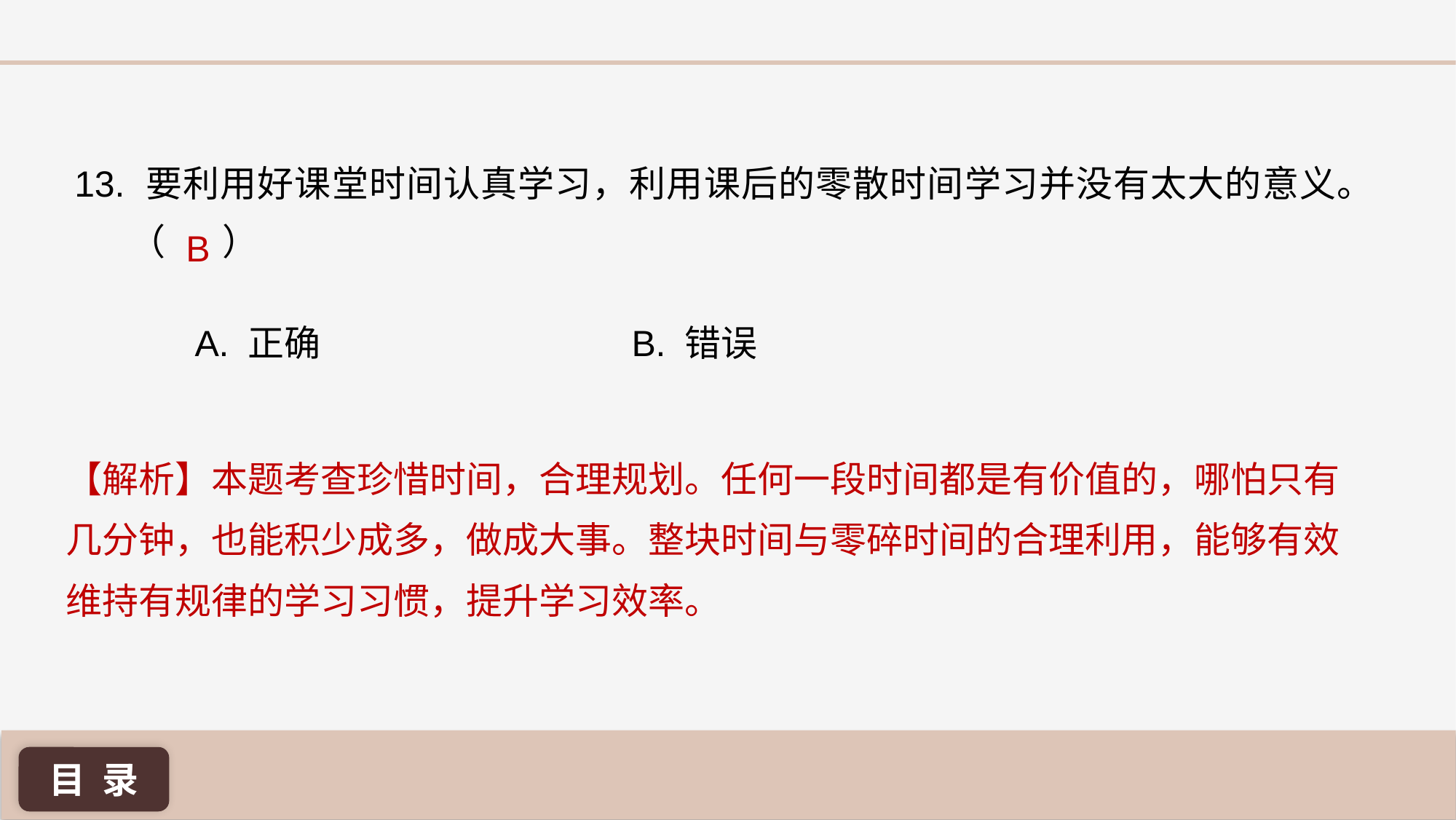

13. 要利用好课堂时间认真学习，利用课后的零散时间学习并没有太大的意义。（       ）
B
A. 正确 			B. 错误
【解析】本题考查珍惜时间，合理规划。任何一段时间都是有价值的，哪怕只有几分钟，也能积少成多，做成大事。整块时间与零碎时间的合理利用，能够有效维持有规律的学习习惯，提升学习效率。